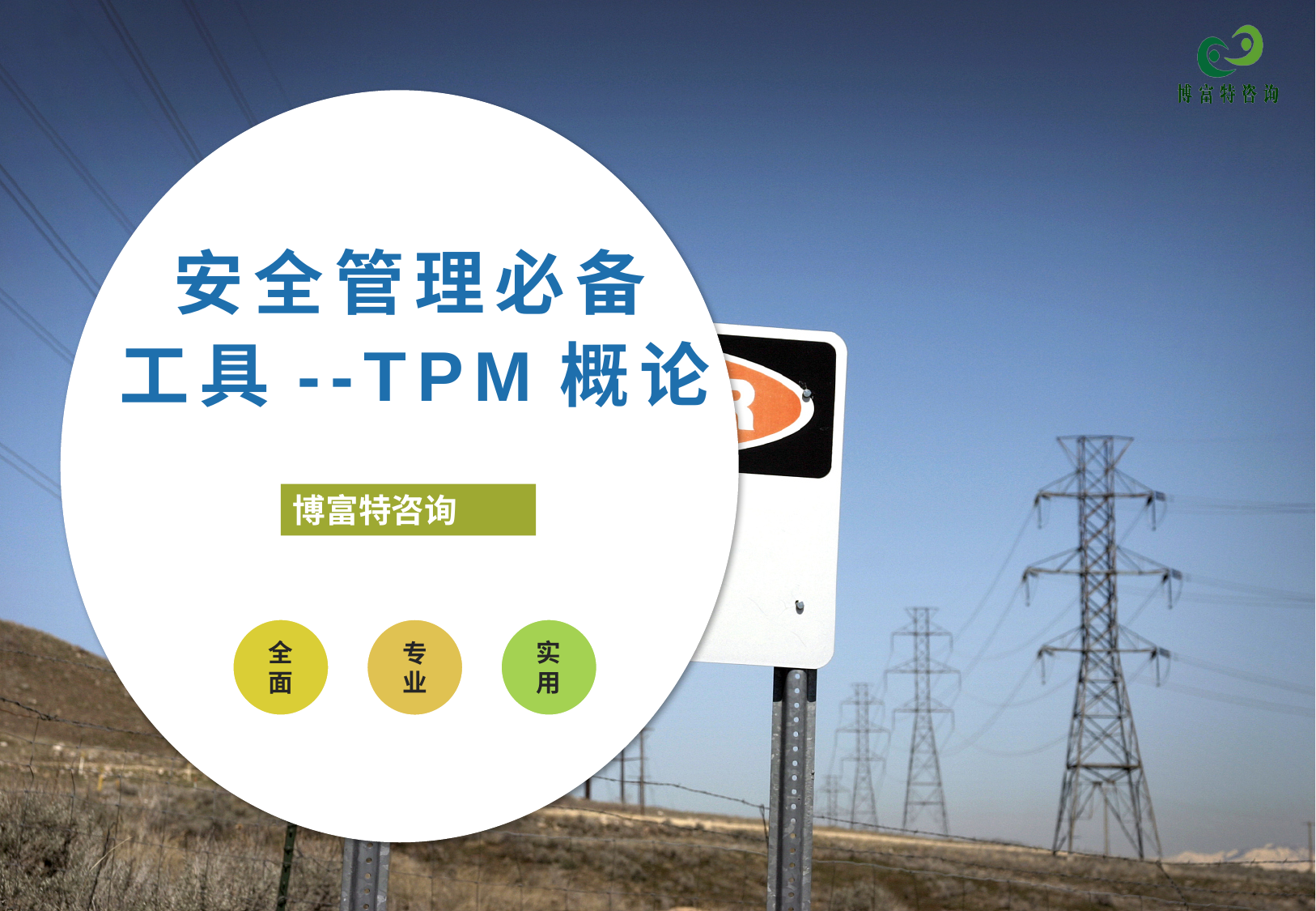

# 安全管理必备 工具--TPM概论
博富特咨询
全面
实用
专业